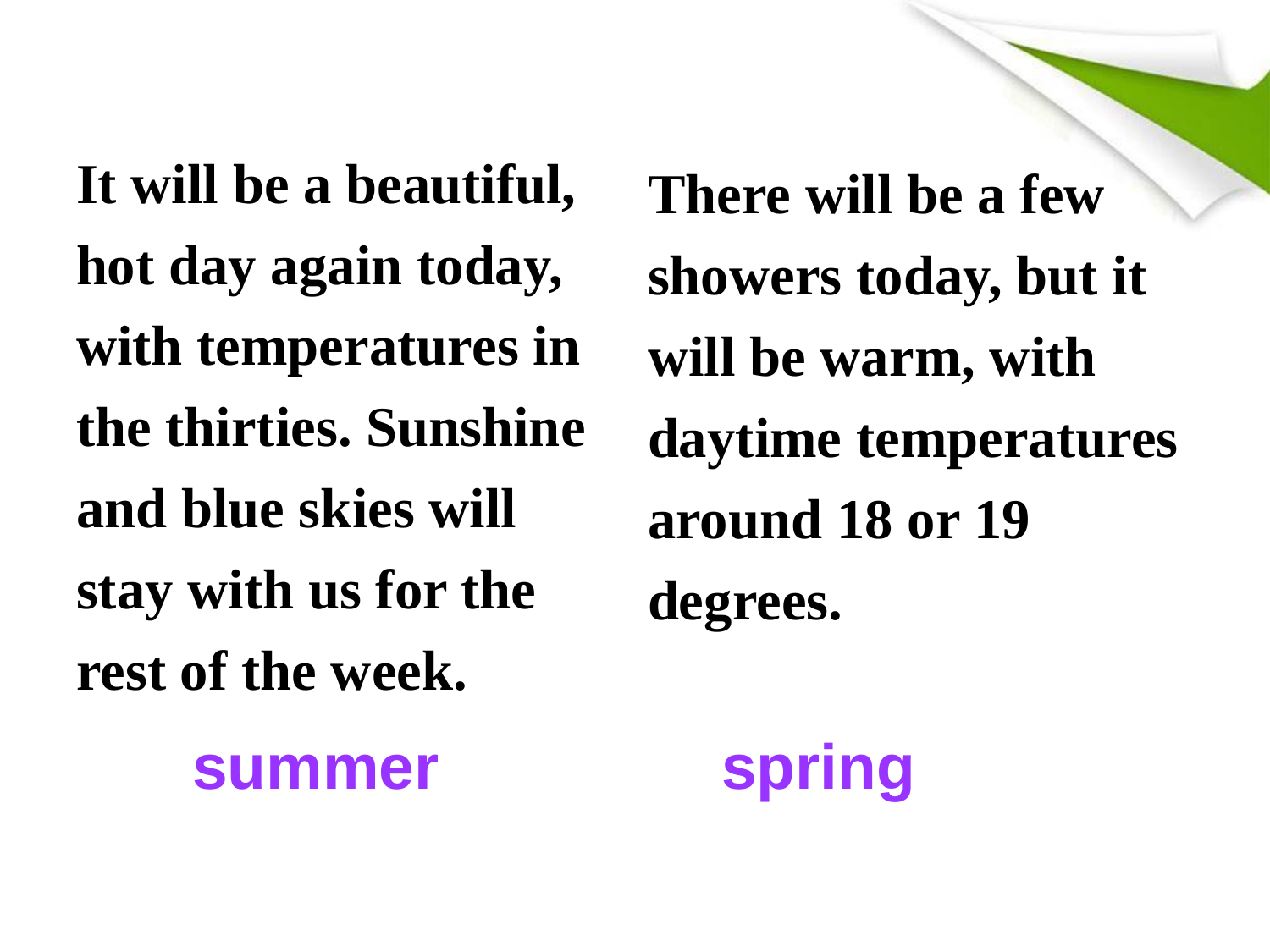

It will be a beautiful,
hot day again today,
with temperatures in
the thirties. Sunshine
and blue skies will
stay with us for the
rest of the week.

There will be a few
showers today, but it
will be warm, with daytime temperatures around 18 or 19 degrees. [来源:Zxxk.Com]
summer
spring